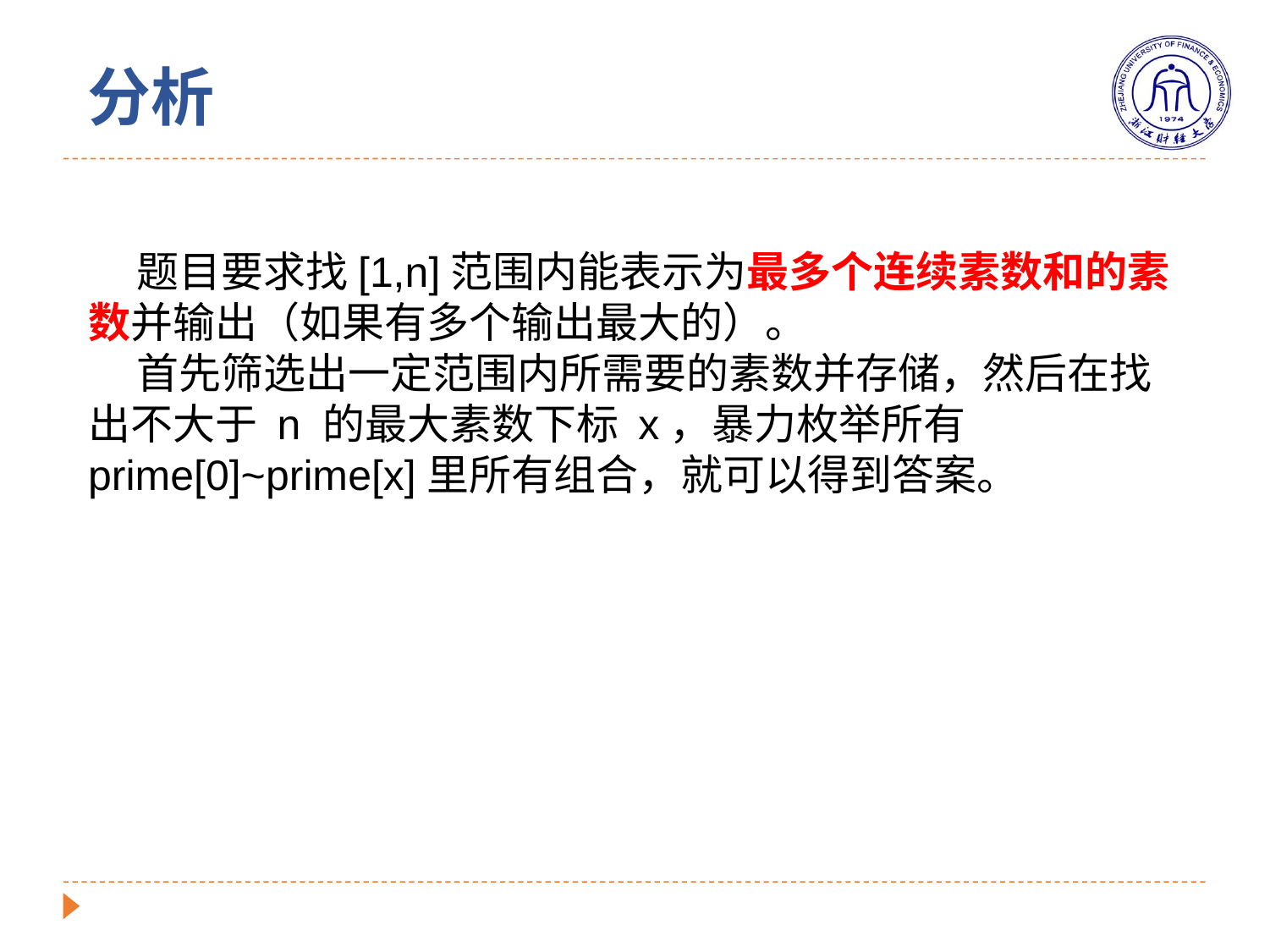

42
# 分析
    题目要求找[1,n]范围内能表示为最多个连续素数和的素数并输出（如果有多个输出最大的）。
    首先筛选出一定范围内所需要的素数并存储，然后在找出不大于 n 的最大素数下标 x，暴力枚举所有 prime[0]~prime[x]里所有组合，就可以得到答案。